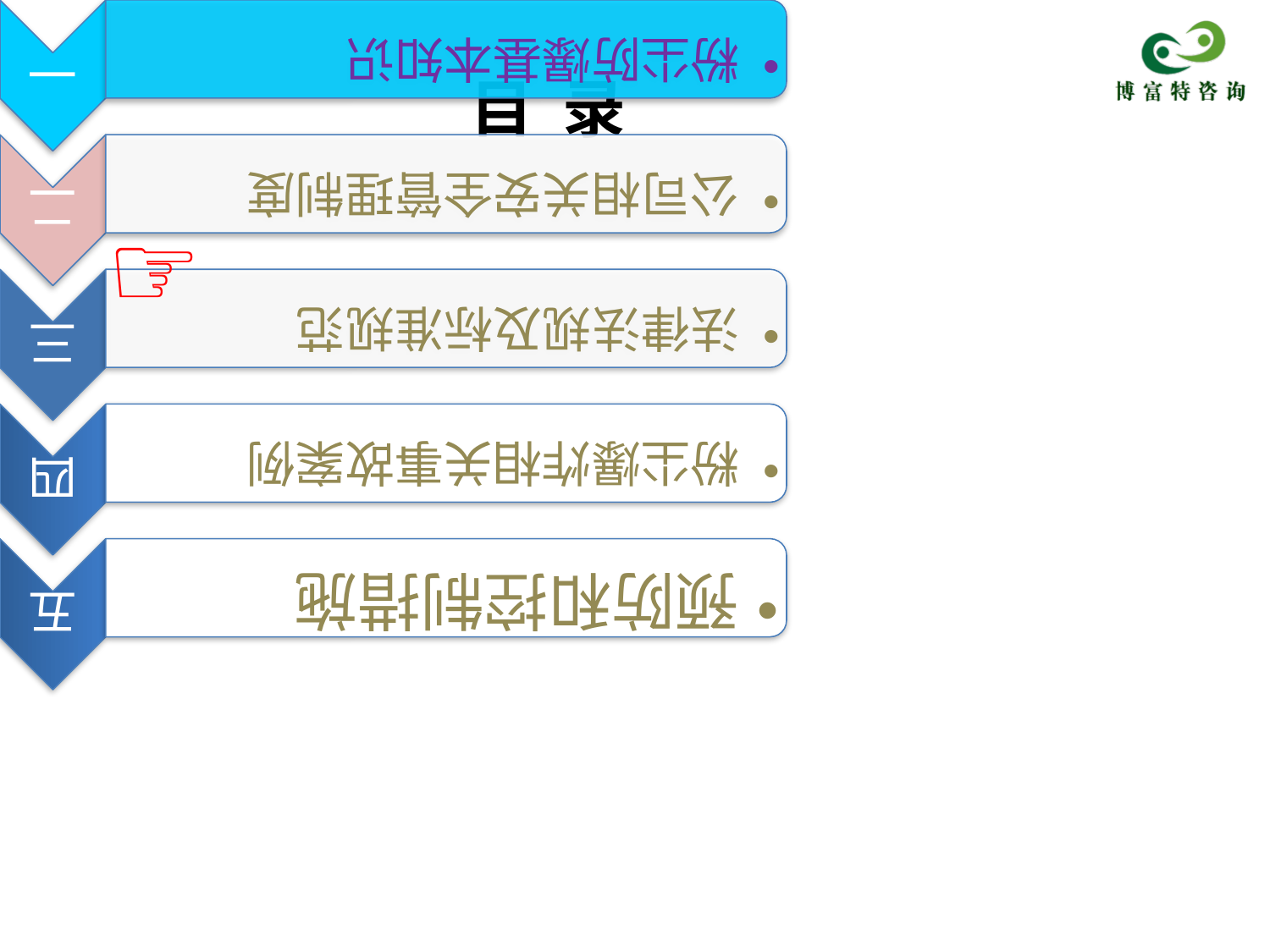

# 目  录
☞
一
粉尘防爆基本知识
二
公司相关安全管理制度
三
法律法规及标准规范
四
粉尘爆炸相关事故案例
五
预防和控制措施